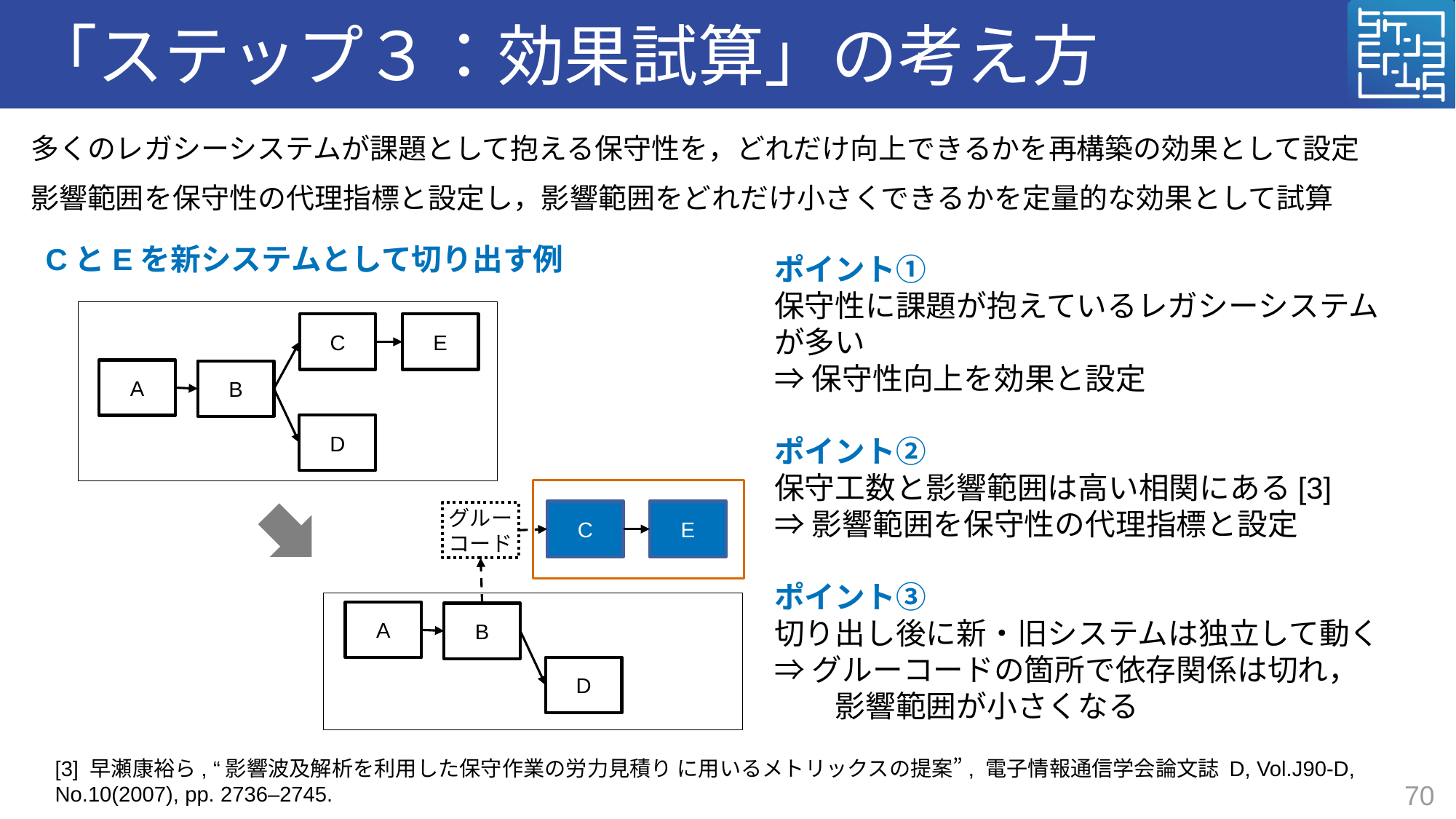

# 「ステップ３：効果試算」の考え方
多くのレガシーシステムが課題として抱える保守性を，どれだけ向上できるかを再構築の効果として設定
影響範囲を保守性の代理指標と設定し，影響範囲をどれだけ小さくできるかを定量的な効果として試算

CとEを新システムとして切り出す例
ポイント①
保守性に課題が抱えているレガシーシステムが多い
⇒保守性向上を効果と設定

ポイント②
保守工数と影響範囲は高い相関にある[3]
⇒影響範囲を保守性の代理指標と設定

ポイント③
切り出し後に新・旧システムは独立して動く
⇒グルーコードの箇所で依存関係は切れ，
　　影響範囲が小さくなる

C
E
A
B
D

C
E
グルーコード

A
B
D
[3] 早瀬康裕ら, “影響波及解析を利用した保守作業の労力見積り に用いるメトリックスの提案”, 電子情報通信学会論文誌 D, Vol.J90-D, No.10(2007), pp. 2736–2745.
70